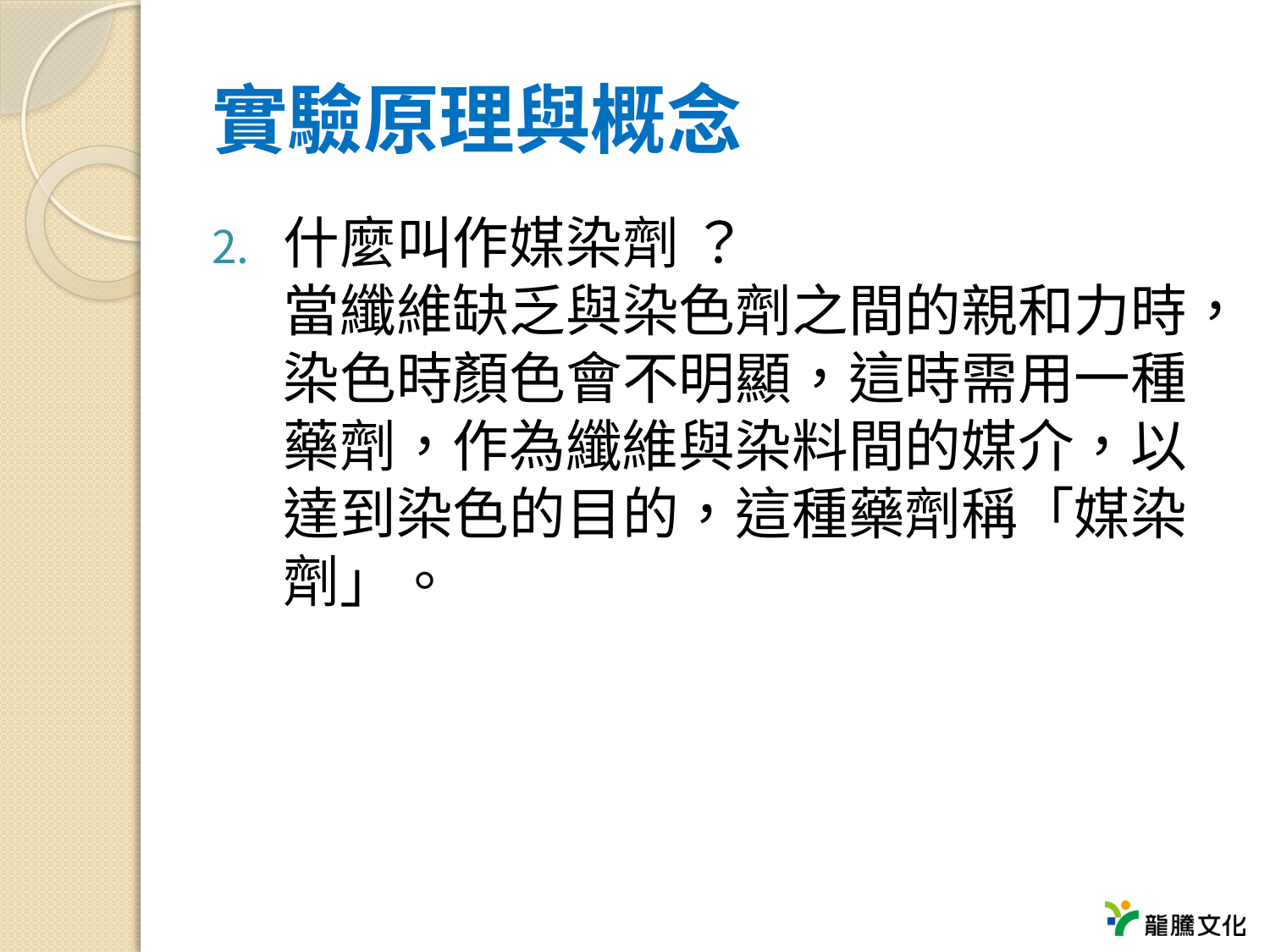

# 實驗原理與概念
什麼叫作媒染劑 ？
當纖維缺乏與染色劑之間的親和力時，染色時顏色會不明顯，這時需用一種藥劑，作為纖維與染料間的媒介，以達到染色的目的，這種藥劑稱「媒染劑」。